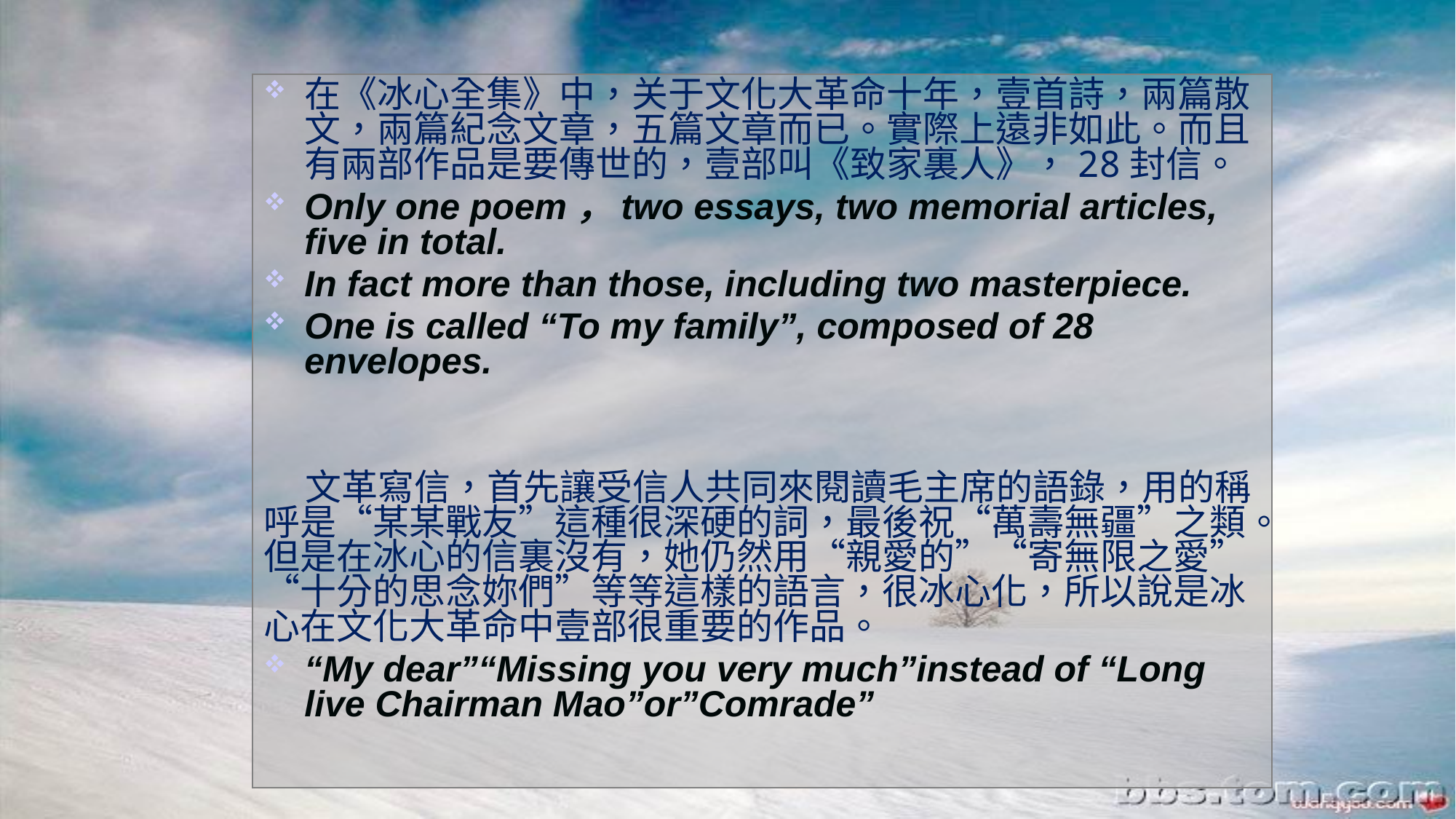

在《冰心全集》中，关于文化大革命十年，壹首詩，兩篇散文，兩篇紀念文章，五篇文章而已。實際上遠非如此。而且有兩部作品是要傳世的，壹部叫《致家裏人》，28封信。
Only one poem，two essays, two memorial articles, five in total.
In fact more than those, including two masterpiece.
One is called “To my family”, composed of 28 envelopes.

    文革寫信，首先讓受信人共同來閱讀毛主席的語錄，用的稱呼是“某某戰友”這種很深硬的詞，最後祝“萬壽無疆”之類。但是在冰心的信裏沒有，她仍然用“親愛的”“寄無限之愛”“十分的思念妳們”等等這樣的語言，很冰心化，所以說是冰心在文化大革命中壹部很重要的作品。
“My dear”“Missing you very much”instead of “Long live Chairman Mao”or”Comrade”